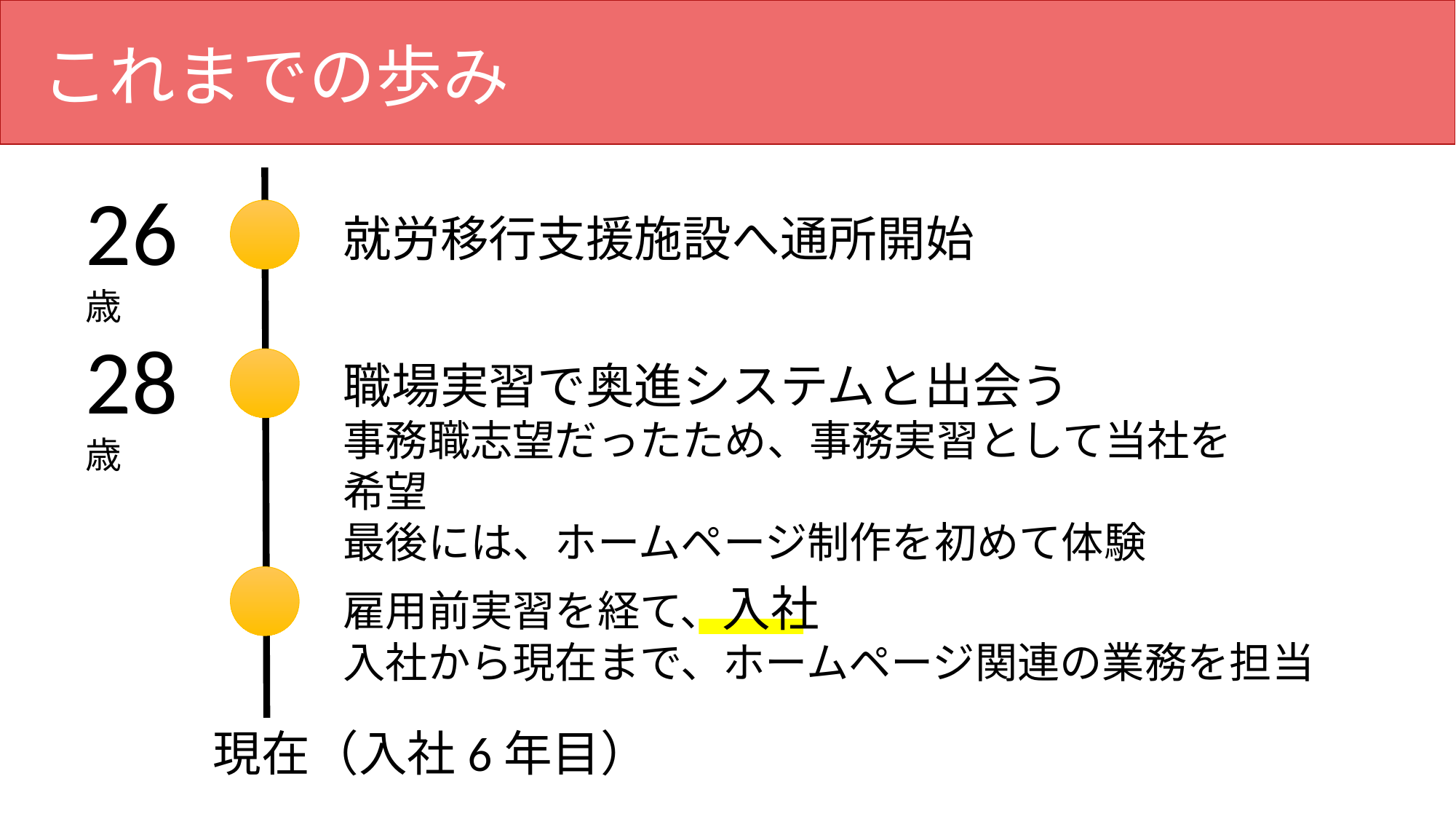

# これまでの歩み
26歳

就労移行支援施設へ通所開始
28歳

職場実習で奥進システムと出会う
事務職志望だったため、事務実習として当社を希望
最後には、ホームページ制作を初めて体験

雇用前実習を経て、入社
入社から現在まで、ホームページ関連の業務を担当

現在（入社6年目）